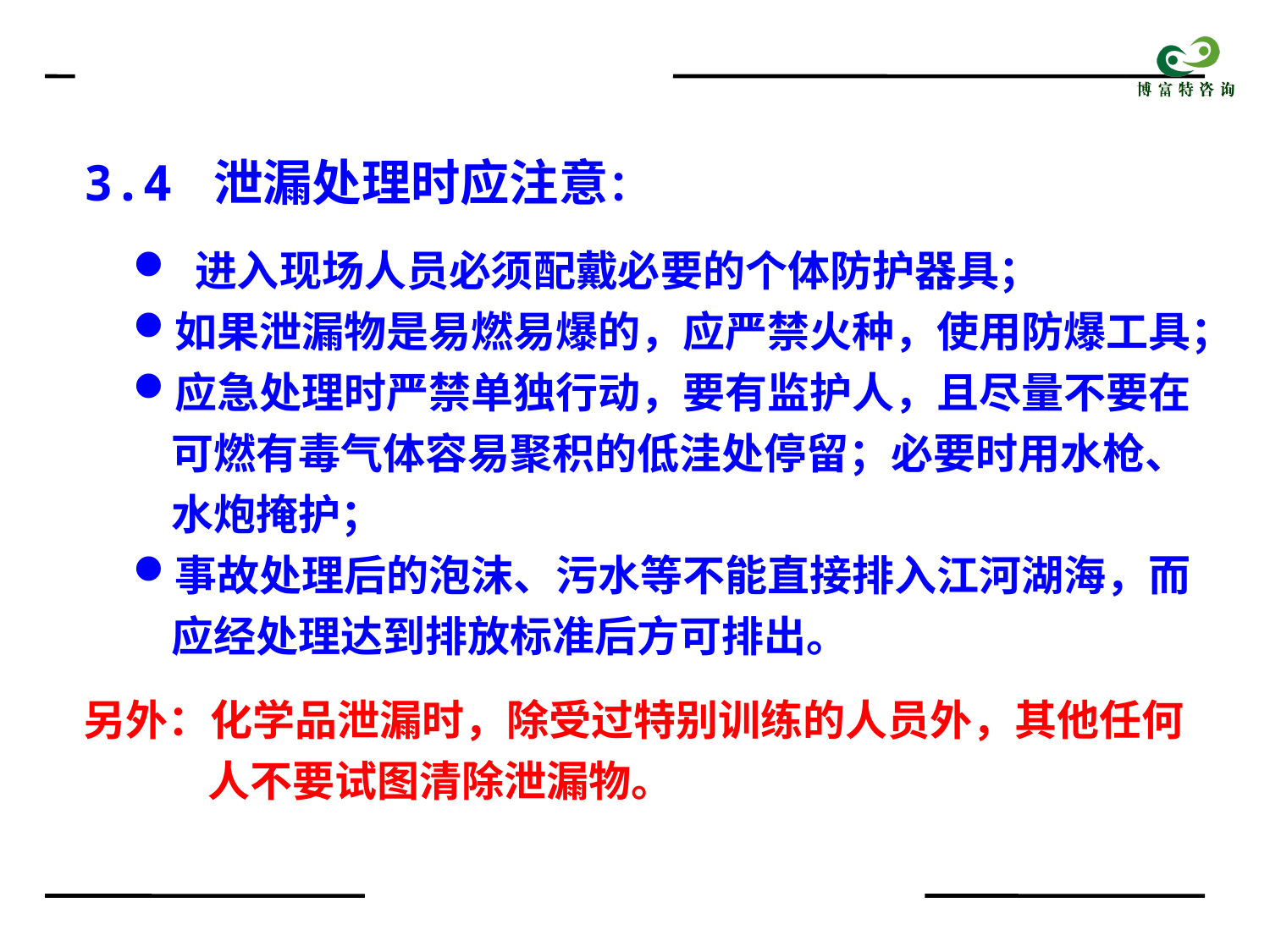

3.4 泄漏处理时应注意：

 进入现场人员必须配戴必要的个体防护器具；
如果泄漏物是易燃易爆的，应严禁火种，使用防爆工具；
应急处理时严禁单独行动，要有监护人，且尽量不要在
   可燃有毒气体容易聚积的低洼处停留；必要时用水枪、
   水炮掩护；
事故处理后的泡沫、污水等不能直接排入江河湖海，而
   应经处理达到排放标准后方可排出。

另外：化学品泄漏时，除受过特别训练的人员外，其他任何
            人不要试图清除泄漏物。